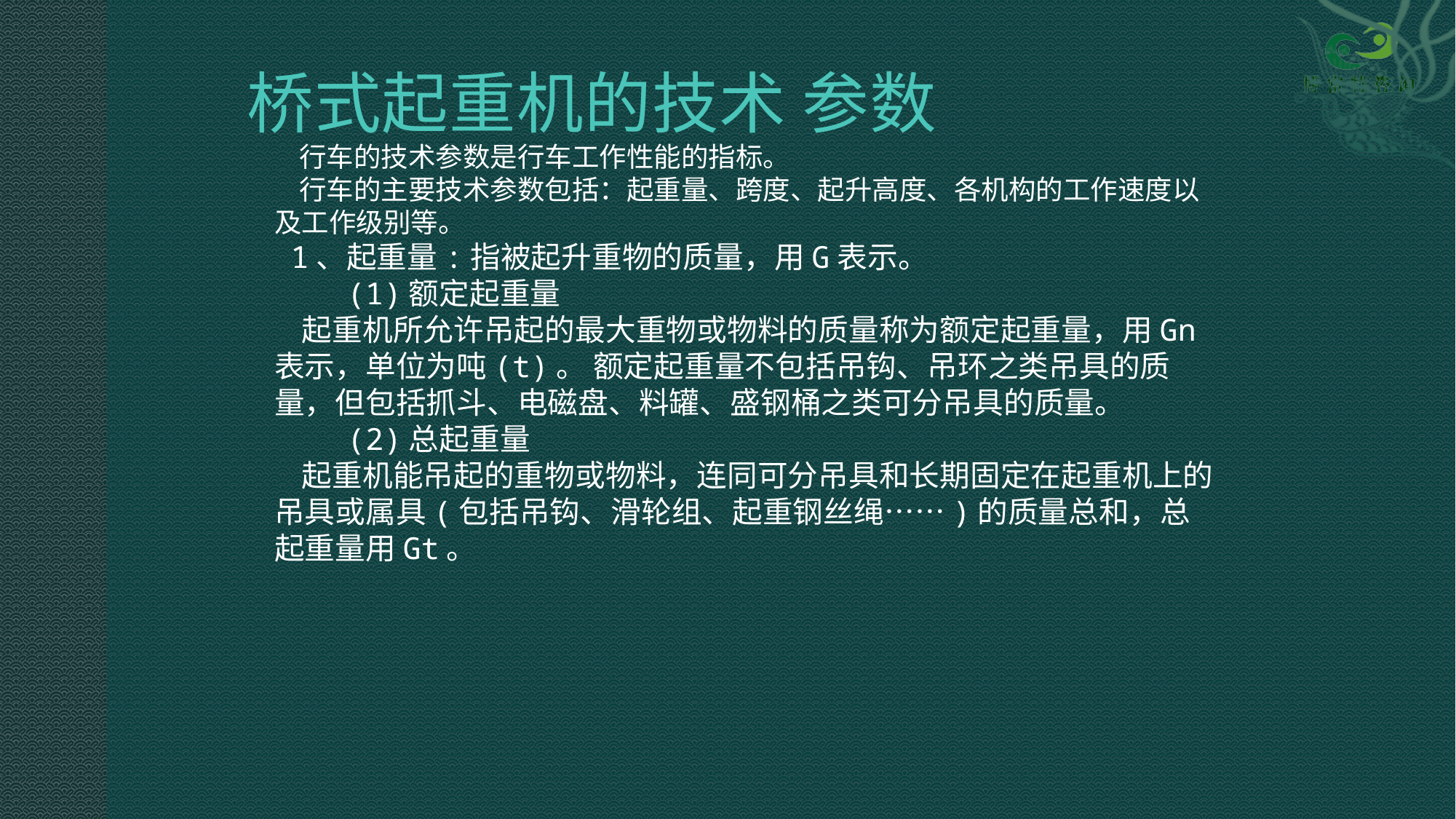

# 桥式起重机的技术 参数
   行车的技术参数是行车工作性能的指标。
   行车的主要技术参数包括：起重量、跨度、起升高度、各机构的工作速度以及工作级别等。
 1、起重量:指被起升重物的质量，用G表示。
    (1)额定起重量
   起重机所允许吊起的最大重物或物料的质量称为额定起重量，用Gn表示，单位为吨(t)。 额定起重量不包括吊钩、吊环之类吊具的质量，但包括抓斗、电磁盘、料罐、盛钢桶之类可分吊具的质量。
    (2)总起重量
   起重机能吊起的重物或物料，连同可分吊具和长期固定在起重机上的吊具或属具(包括吊钩、滑轮组、起重钢丝绳……)的质量总和，总起重量用Gt。
11